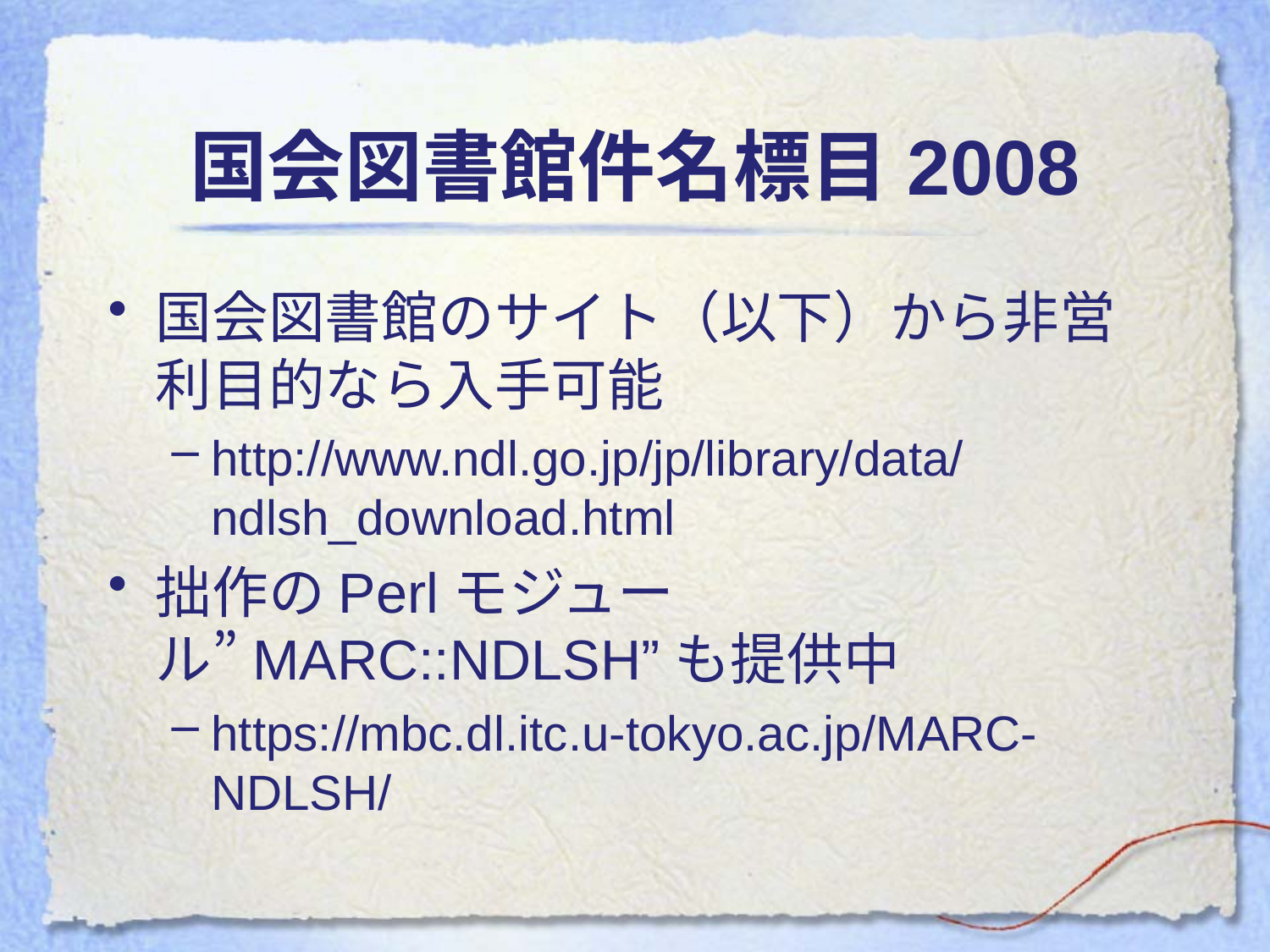

# 国会図書館件名標目2008
国会図書館のサイト（以下）から非営利目的なら入手可能
http://www.ndl.go.jp/jp/library/data/ndlsh_download.html
拙作のPerlモジュール”MARC::NDLSH”も提供中
https://mbc.dl.itc.u-tokyo.ac.jp/MARC-NDLSH/